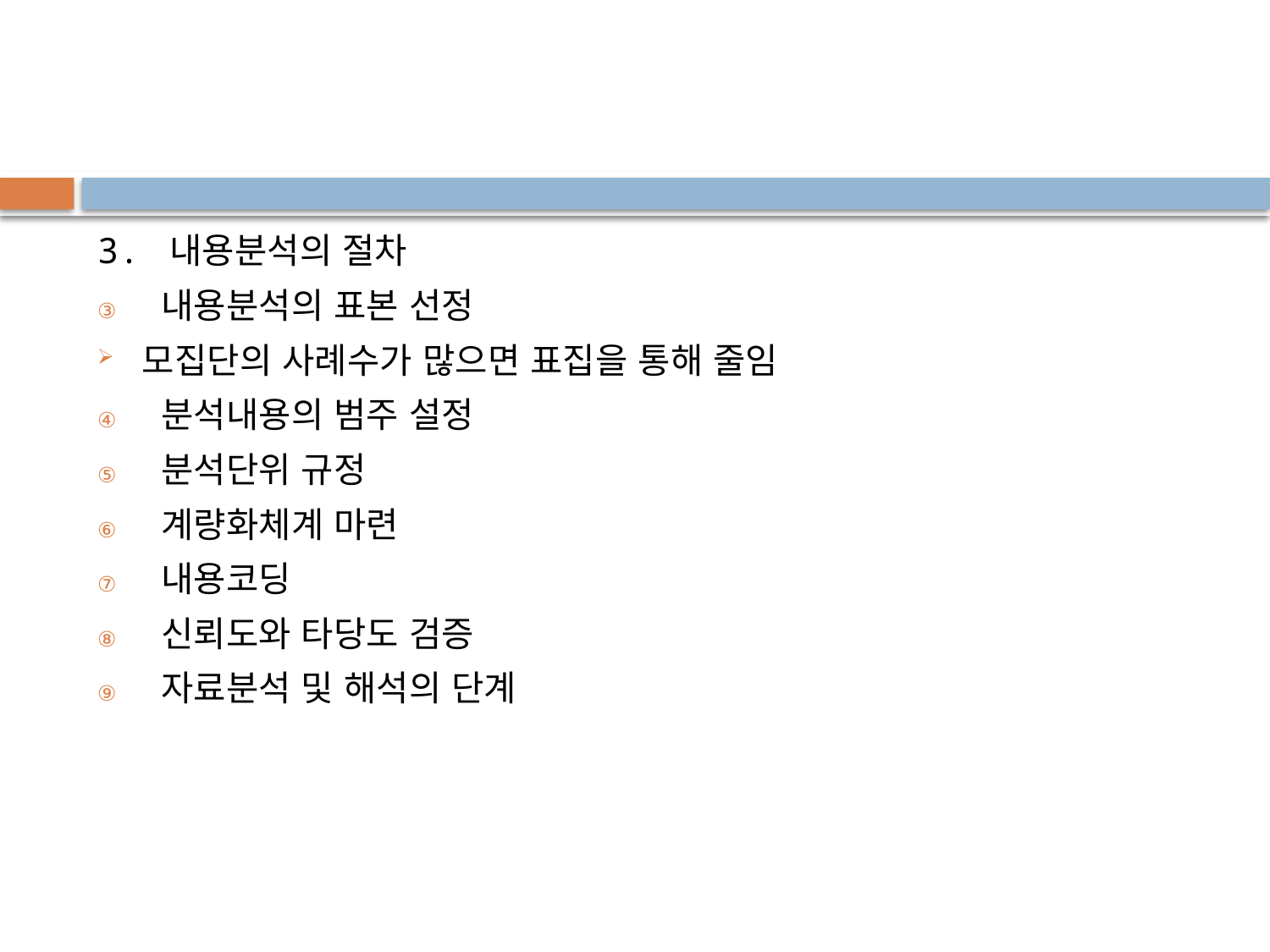

#
3. 내용분석의 절차
내용분석의 표본 선정
모집단의 사례수가 많으면 표집을 통해 줄임
분석내용의 범주 설정
분석단위 규정
계량화체계 마련
내용코딩
신뢰도와 타당도 검증
자료분석 및 해석의 단계